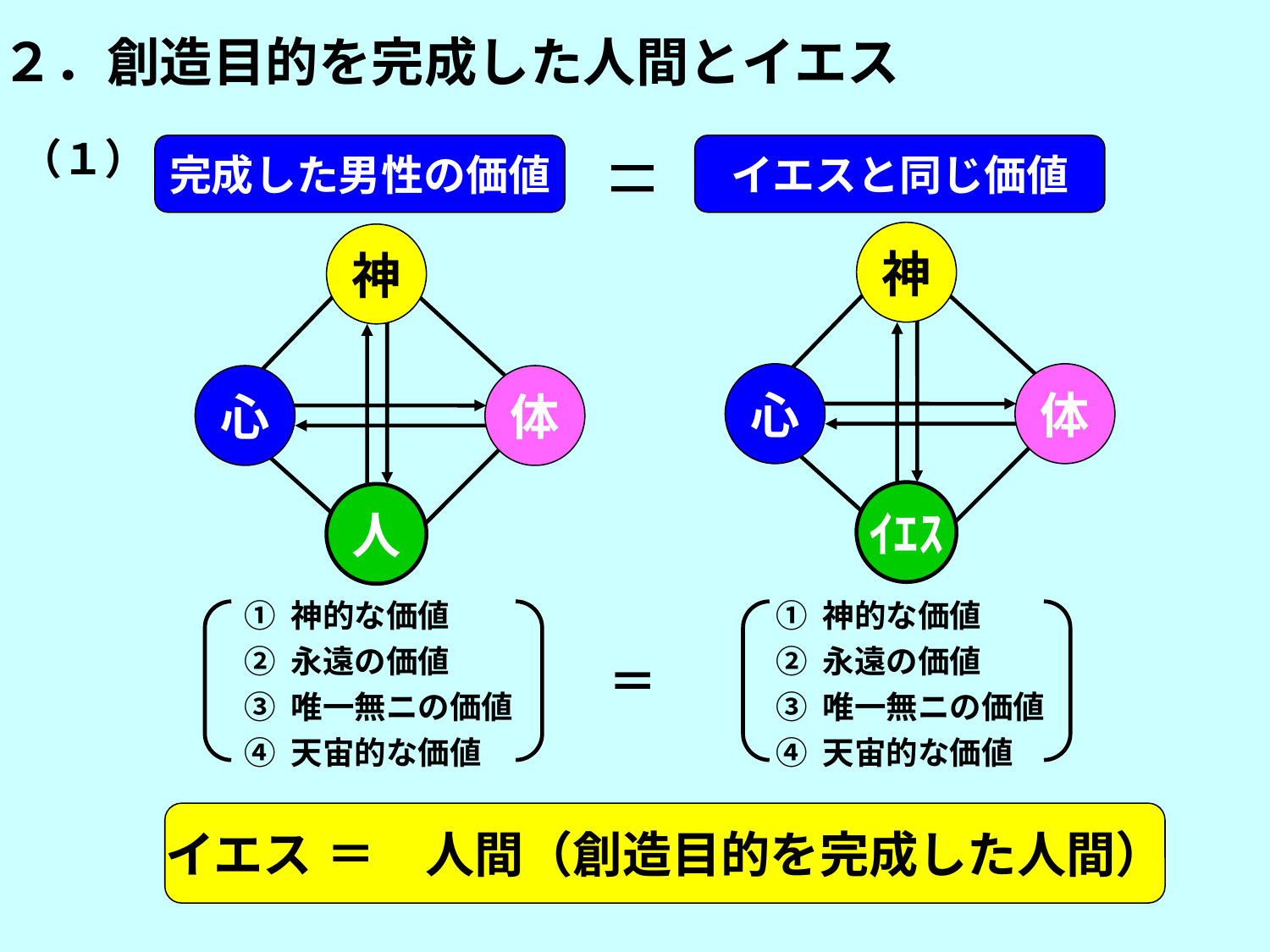

２．創造目的を完成した人間とイエス
（１）
完成した男性の価値
イエスと同じ価値

神
神

心
体
心
体

ｲｴｽ
人
① 神的な価値
② 永遠の価値
③ 唯一無ニの価値
④ 天宙的な価値
① 神的な価値
② 永遠の価値
③ 唯一無ニの価値
④ 天宙的な価値

＝
イエス ＝　人間（創造目的を完成した人間）